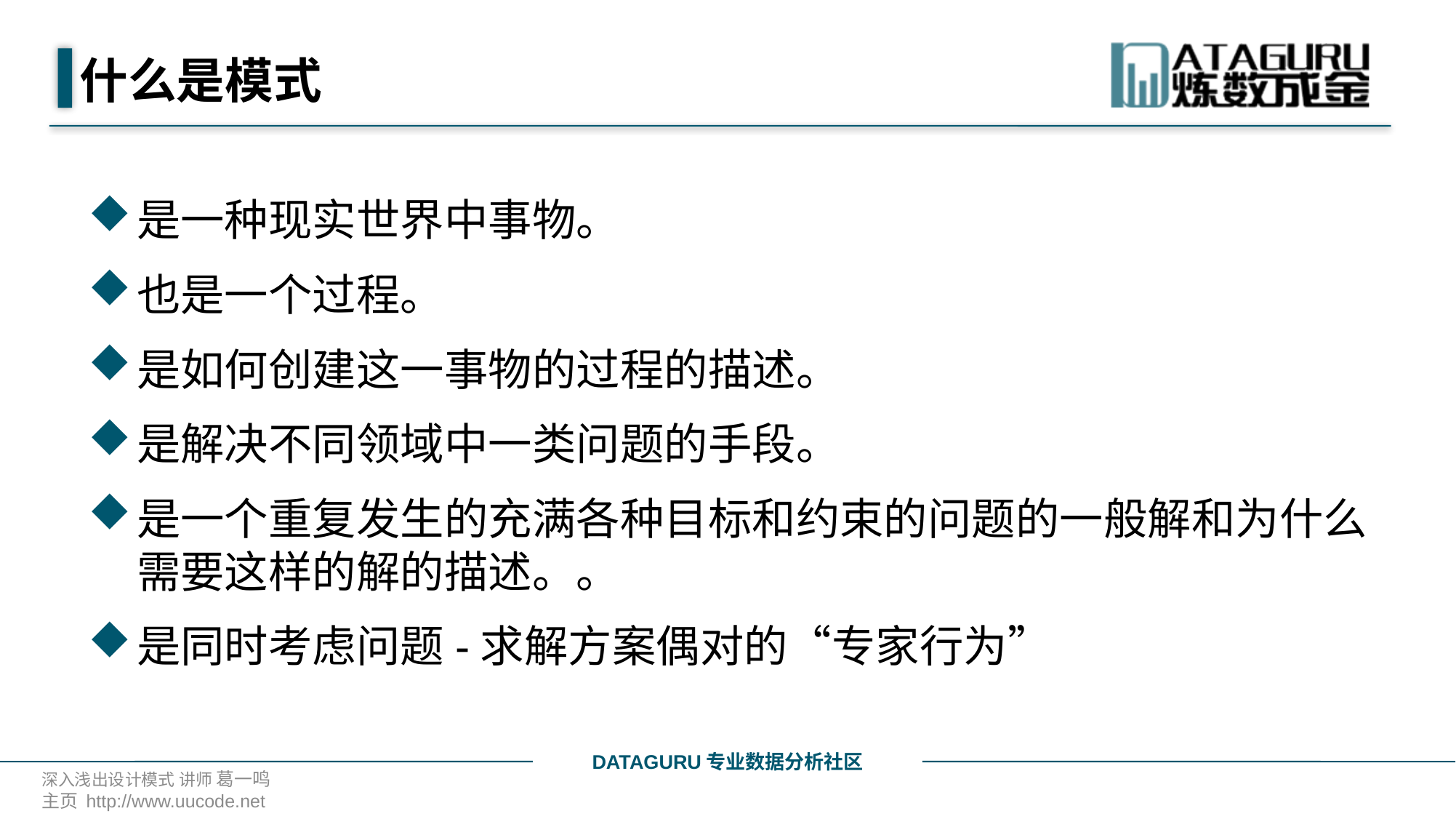

# 什么是模式
是一种现实世界中事物。
也是一个过程。
是如何创建这一事物的过程的描述。
是解决不同领域中一类问题的手段。
是一个重复发生的充满各种目标和约束的问题的一般解和为什么需要这样的解的描述。。
是同时考虑问题-求解方案偶对的“专家行为”